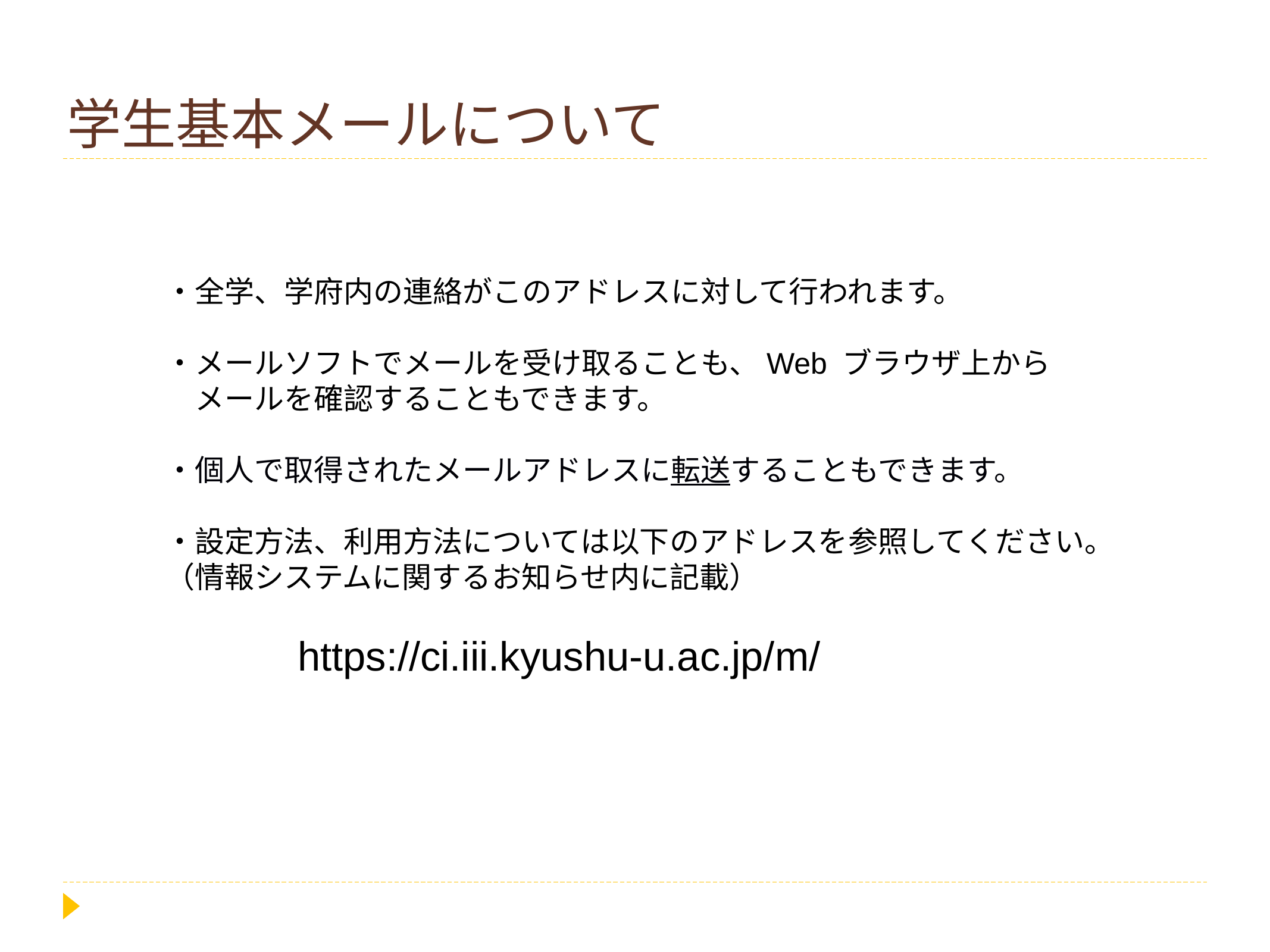

# 学生基本メールについて
・全学、学府内の連絡がこのアドレスに対して行われます。

・メールソフトでメールを受け取ることも、Web ブラウザ上から
　メールを確認することもできます。

・個人で取得されたメールアドレスに転送することもできます。

・設定方法、利用方法については以下のアドレスを参照してください。
（情報システムに関するお知らせ内に記載）

　　　https://ci.iii.kyushu-u.ac.jp/m/